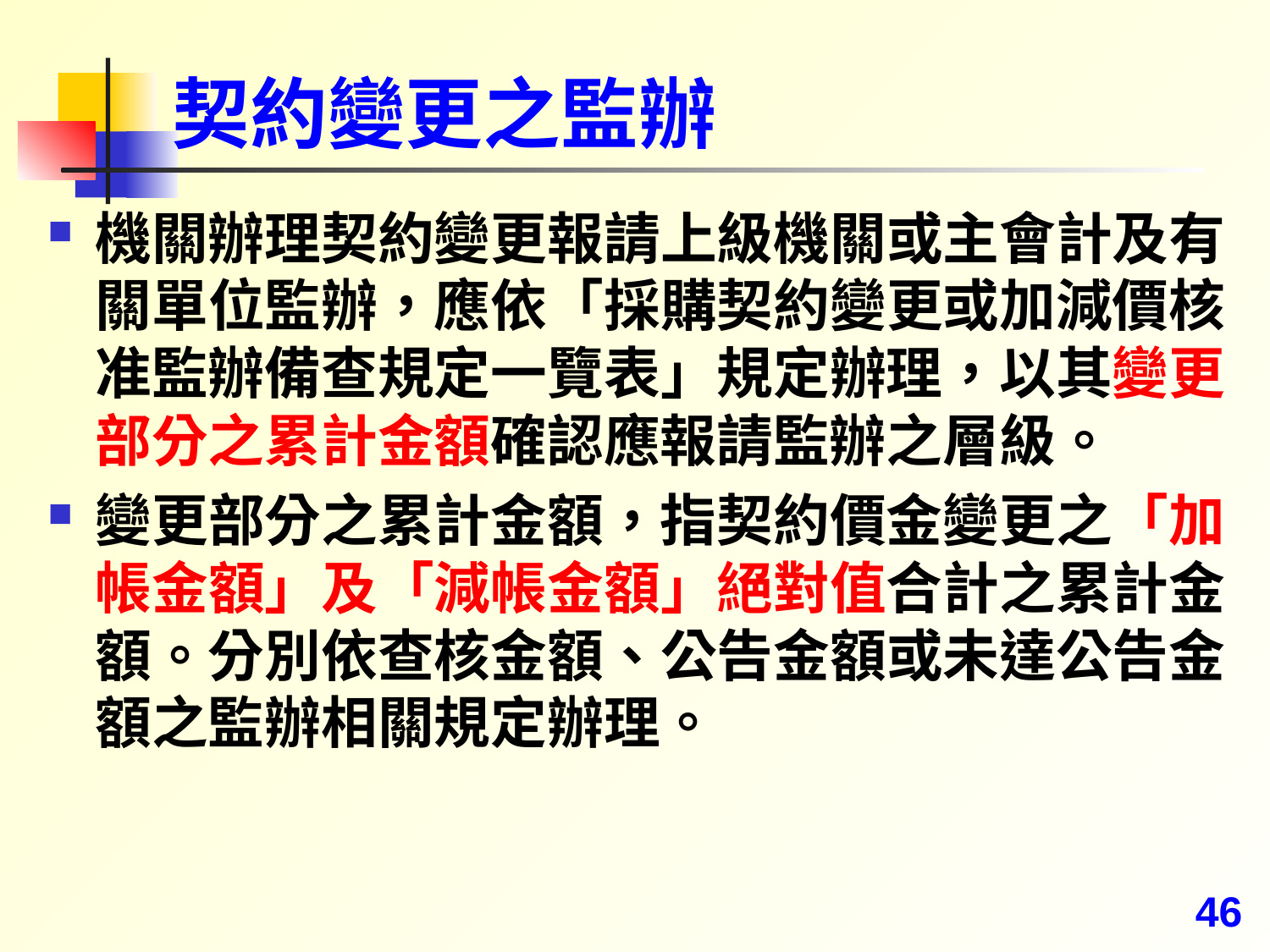

# 契約變更之監辦
機關辦理契約變更報請上級機關或主會計及有關單位監辦，應依「採購契約變更或加減價核准監辦備查規定一覽表」規定辦理，以其變更部分之累計金額確認應報請監辦之層級。
變更部分之累計金額，指契約價金變更之「加帳金額」及「減帳金額」絕對值合計之累計金額。分別依查核金額、公告金額或未達公告金額之監辦相關規定辦理。
46